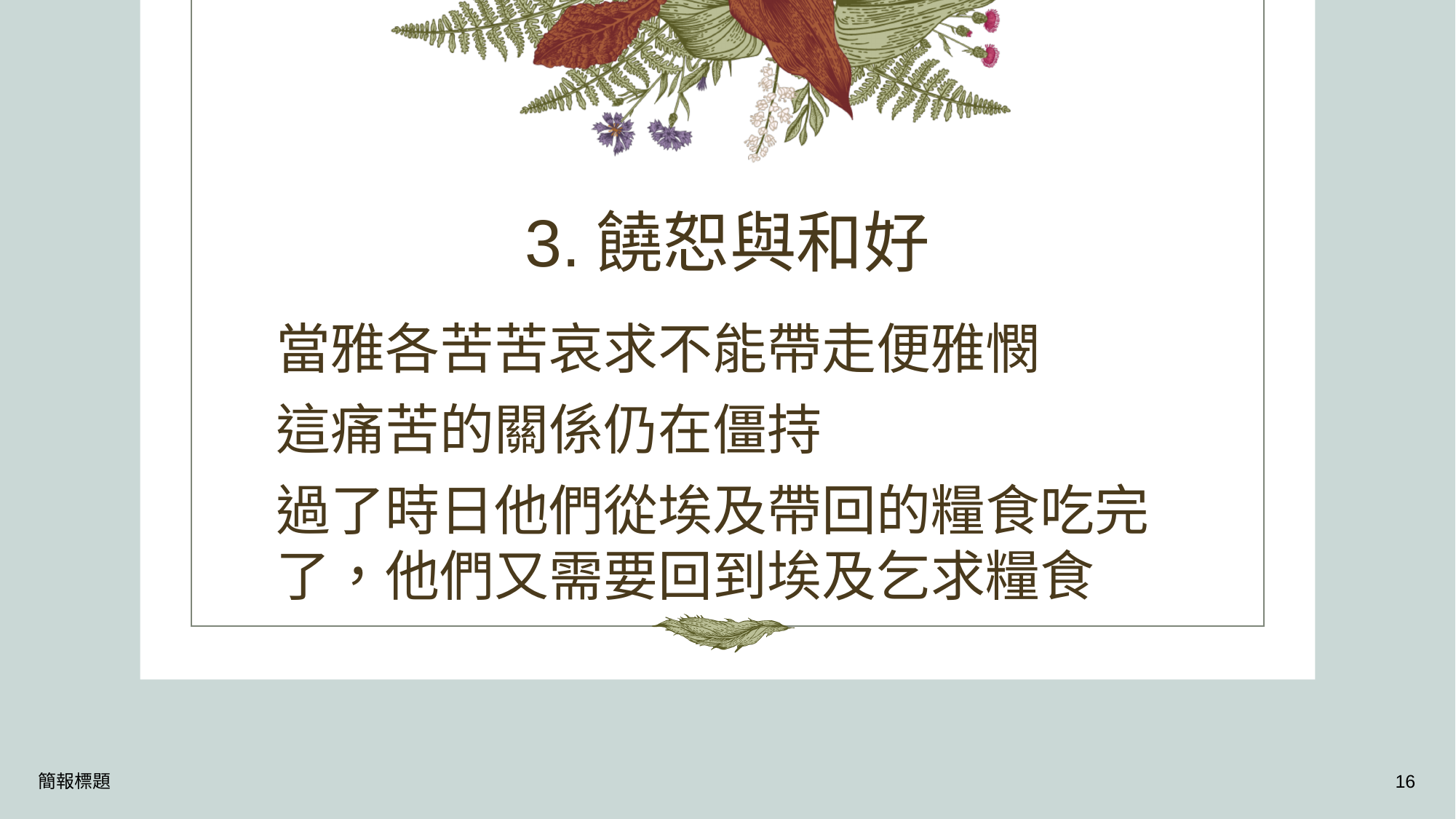

# 3.饒恕與和好
當雅各苦苦哀求不能帶走便雅憫
這痛苦的關係仍在僵持
過了時日他們從埃及帶回的糧食吃完了，他們又需要回到埃及乞求糧食
簡報標題
16